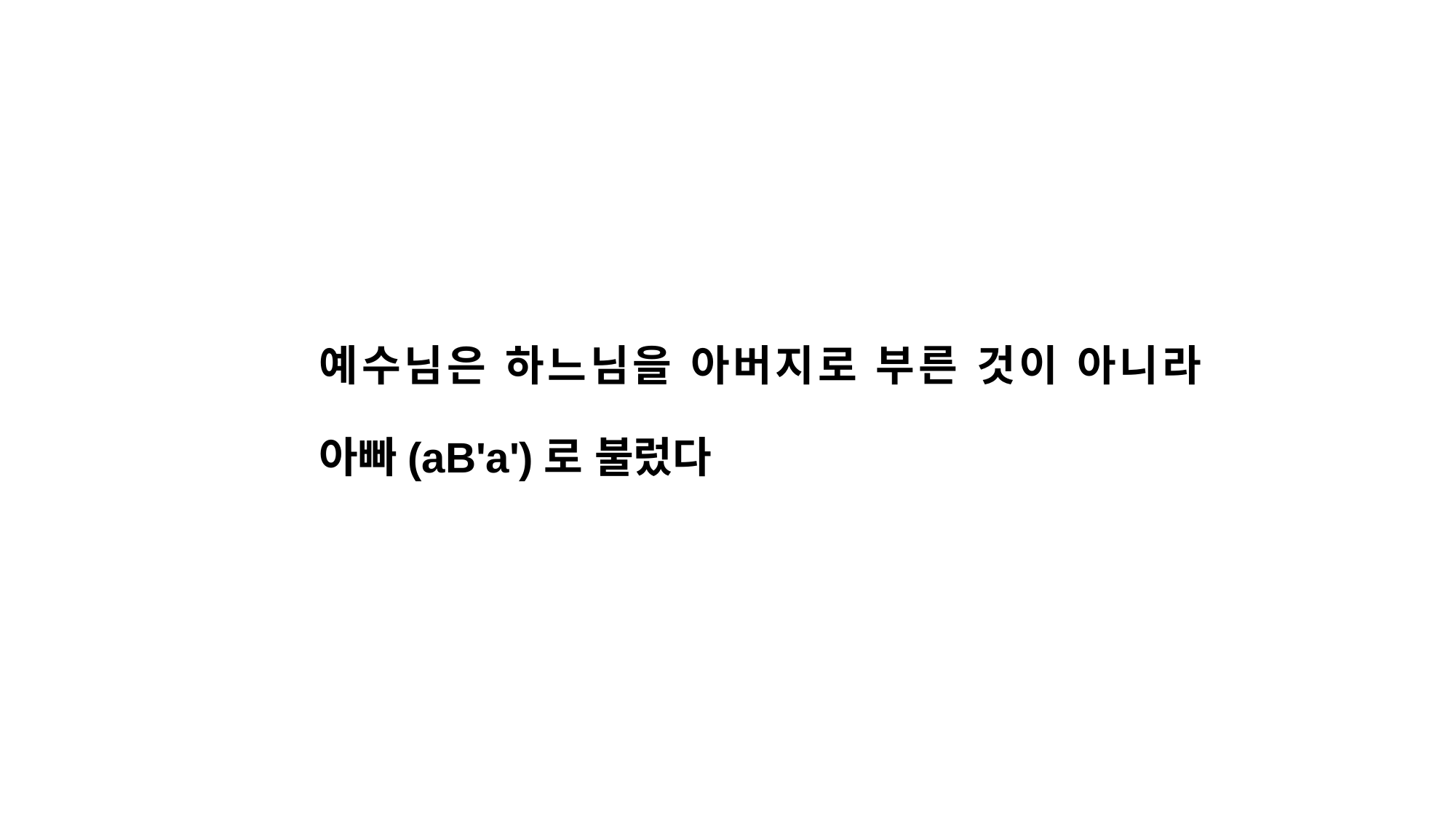

예수님은 하느님을 아버지로 부른 것이 아니라 아빠(aB'a')로 불렀다